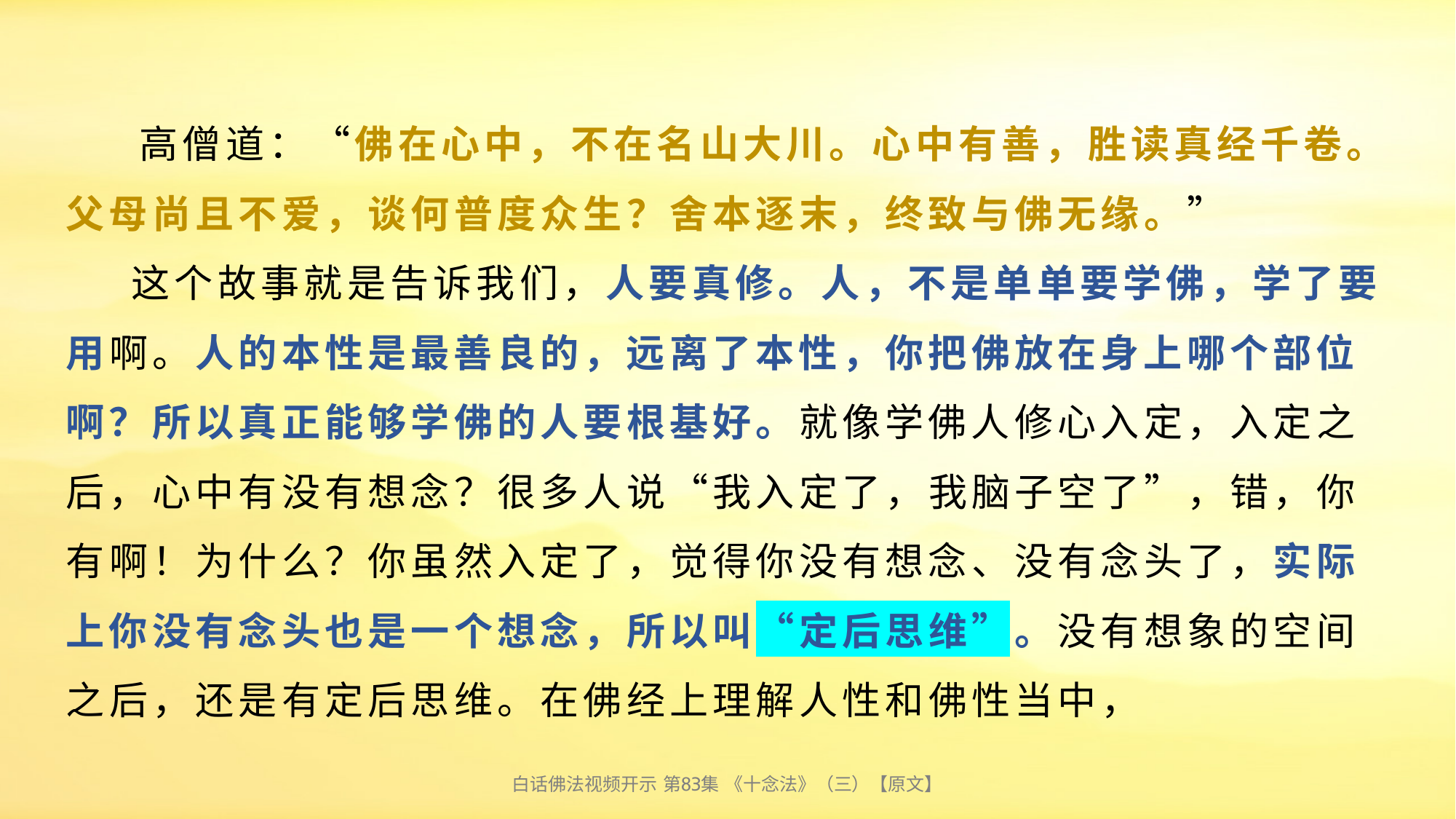

# 高僧道：“佛在心中，不在名山大川。心中有善，胜读真经千卷。父母尚且不爱，谈何普度众生？舍本逐末，终致与佛无缘。” 这个故事就是告诉我们，人要真修。人，不是单单要学佛，学了要用啊。人的本性是最善良的，远离了本性，你把佛放在身上哪个部位啊？所以真正能够学佛的人要根基好。就像学佛人修心入定，入定之后，心中有没有想念？很多人说“我入定了，我脑子空了”，错，你有啊！为什么？你虽然入定了，觉得你没有想念、没有念头了，实际上你没有念头也是一个想念，所以叫“定后思维”。没有想象的空间之后，还是有定后思维。在佛经上理解人性和佛性当中，
白话佛法视频开示 第83集 《十念法》（三）【原文】